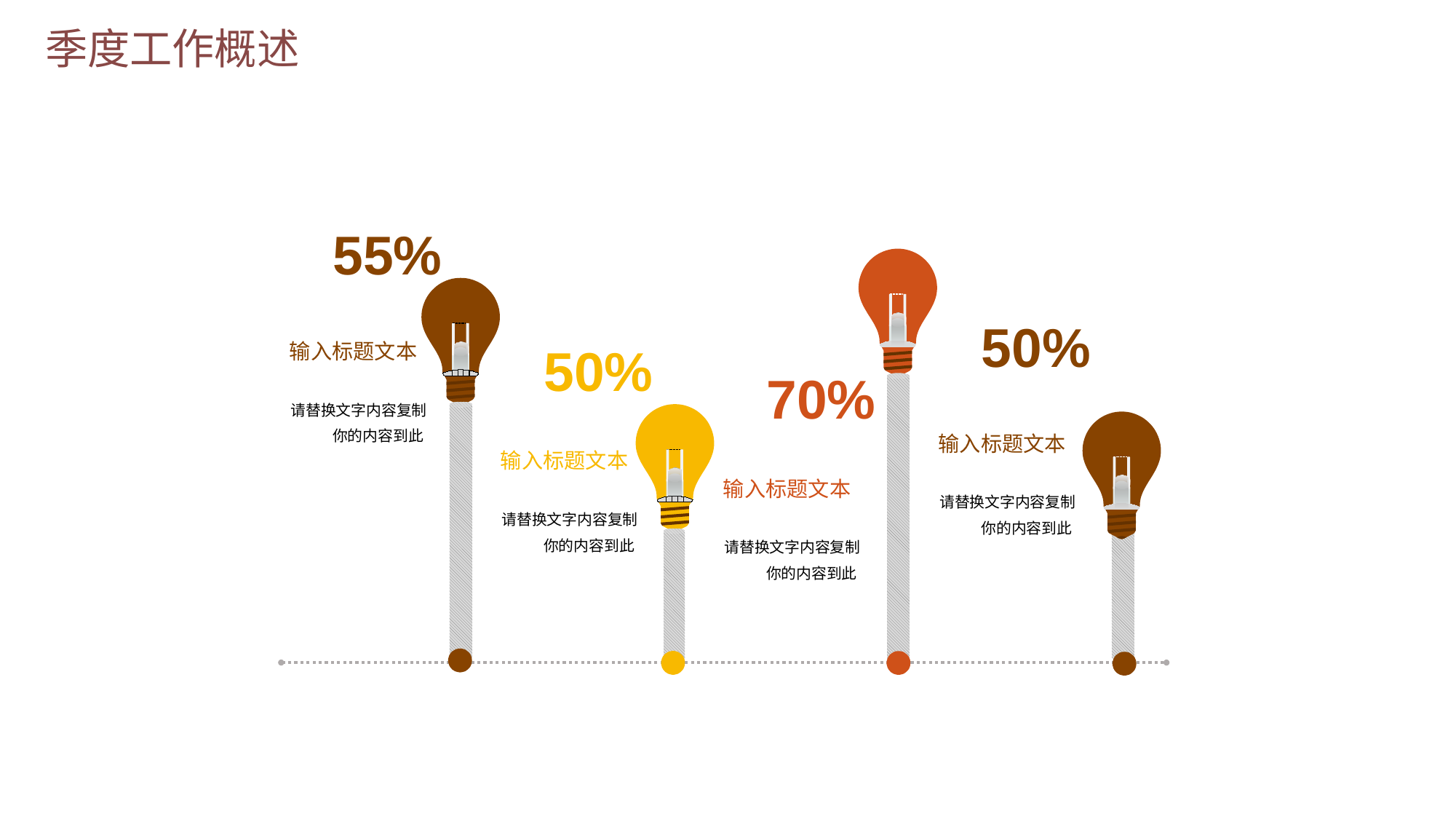

55%

输入标题文本
请替换文字内容复制你的内容到此

70%
输入标题文本
请替换文字内容复制你的内容到此
50%
输入标题文本
请替换文字内容复制你的内容到此

50%

输入标题文本
请替换文字内容复制你的内容到此